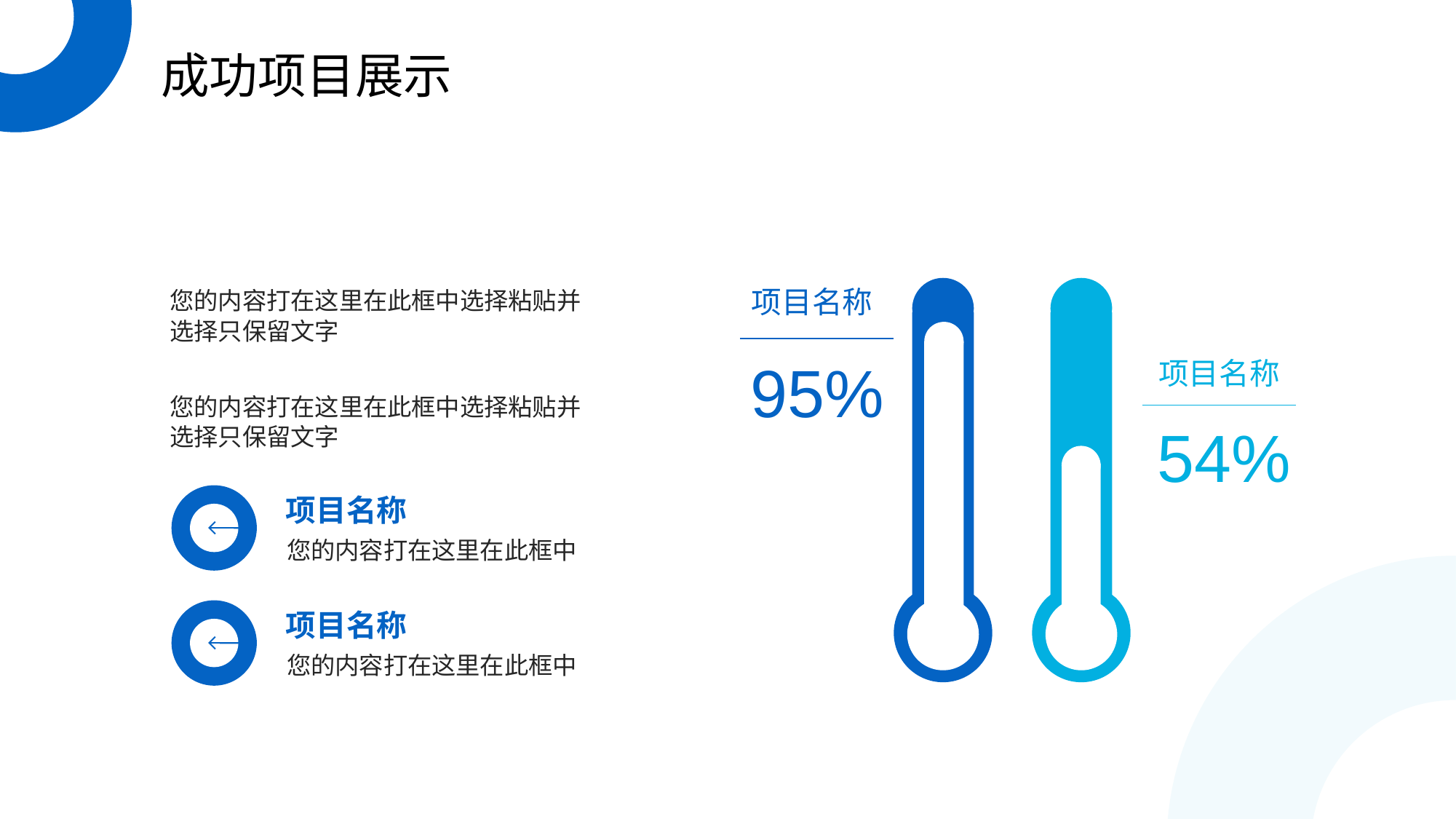

# 成功项目展示
项目名称

95%
项目名称
54%

您的内容打在这里在此框中选择粘贴并选择只保留文字
您的内容打在这里在此框中选择粘贴并选择只保留文字

项目名称

您的内容打在这里在此框中

项目名称

您的内容打在这里在此框中